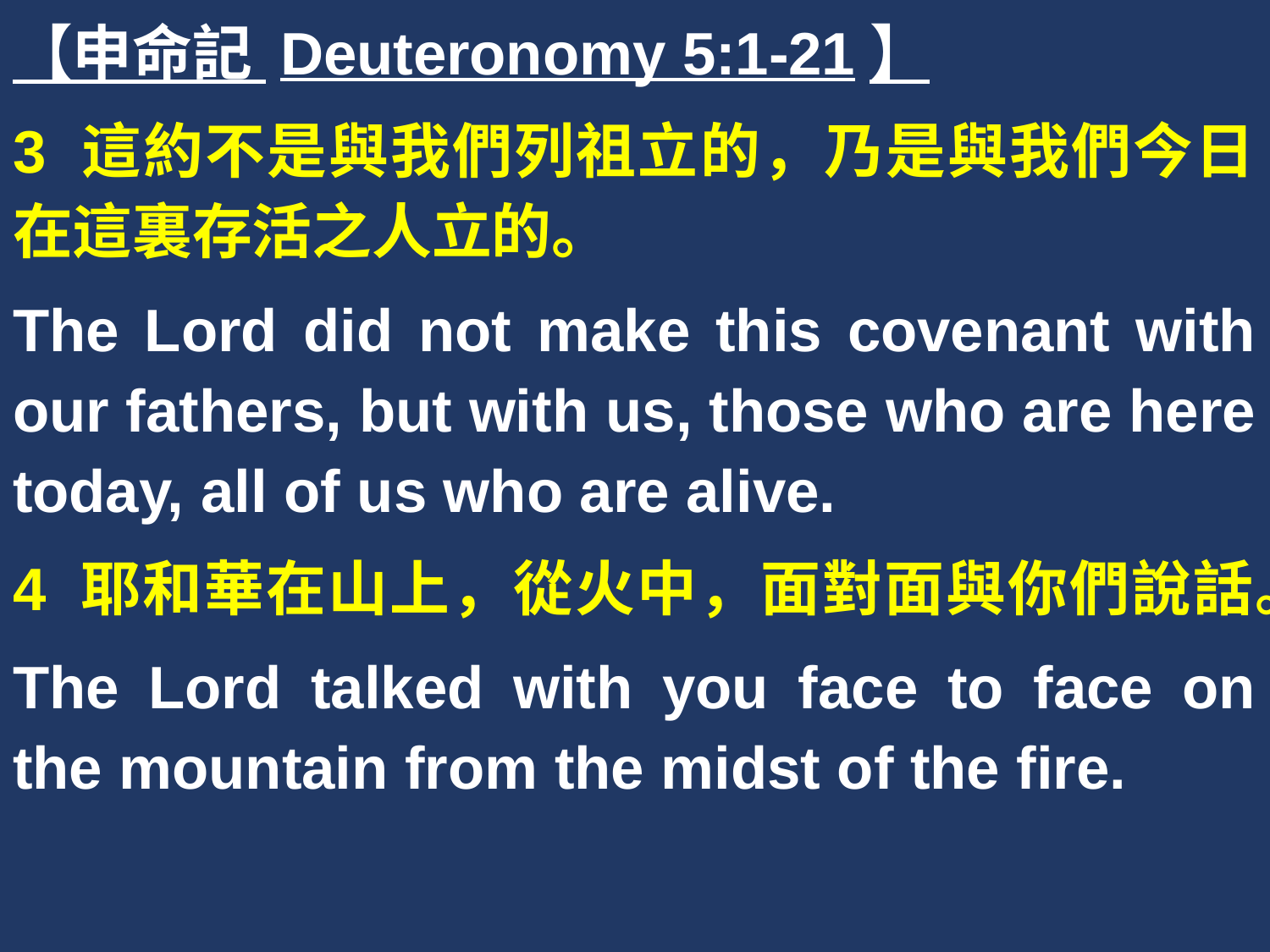

【申命記 Deuteronomy 5:1-21】
3 這約不是與我們列祖立的，乃是與我們今日在這裏存活之人立的。
The Lord did not make this covenant with our fathers, but with us, those who are here today, all of us who are alive.
4 耶和華在山上，從火中，面對面與你們說話。
The Lord talked with you face to face on the mountain from the midst of the fire.